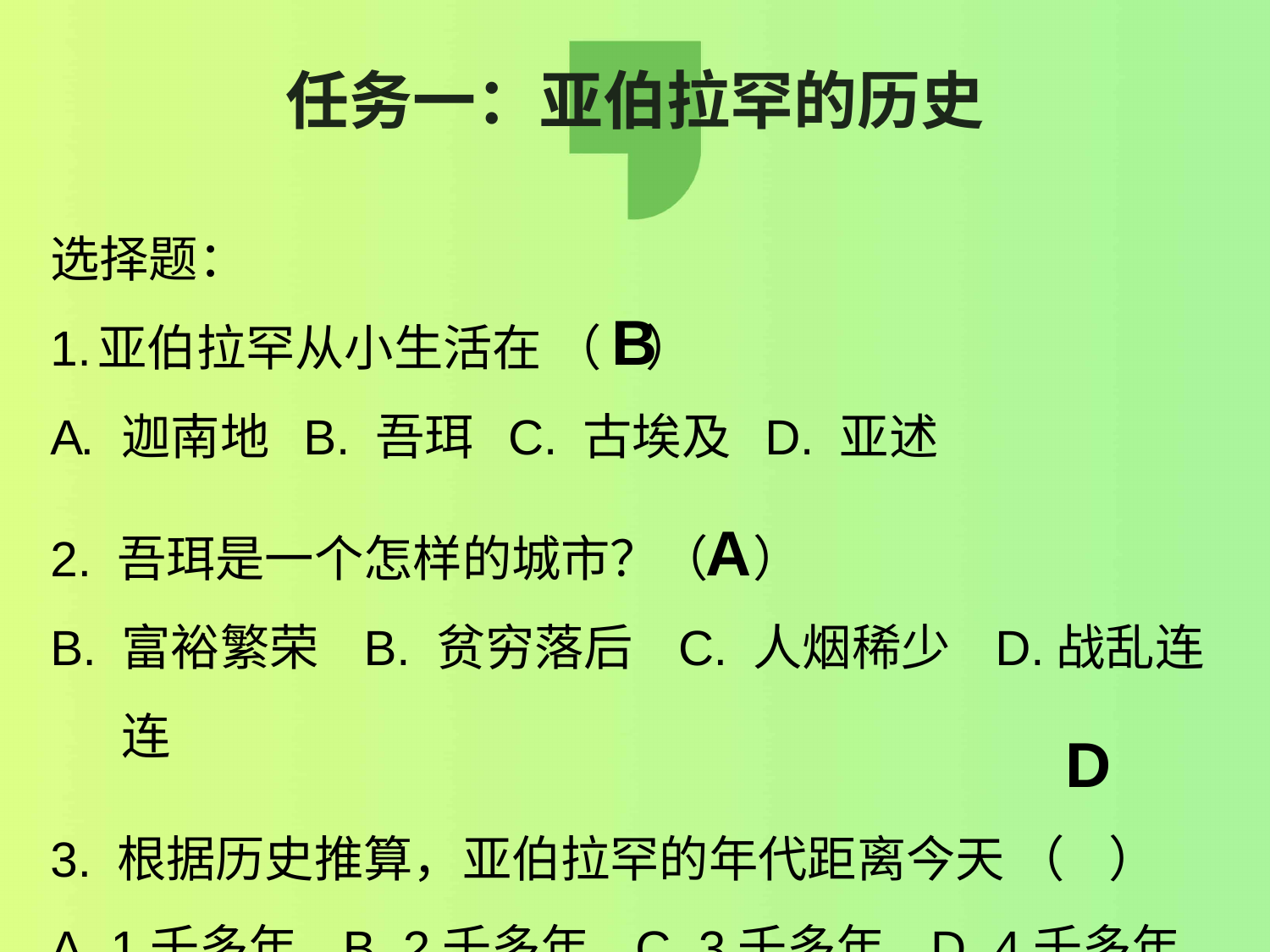

# 任务一：亚伯拉罕的历史
选择题：
亚伯拉罕从小生活在 （    ）
迦南地  B. 吾珥  C. 古埃及  D. 亚述

2. 吾珥是一个怎样的城市？（    ）
富裕繁荣   B. 贫穷落后   C. 人烟稀少   D.战乱连连

3. 根据历史推算，亚伯拉罕的年代距离今天 （    ）
A. 1千多年   B. 2千多年   C. 3千多年   D. 4千多年
B
A
D